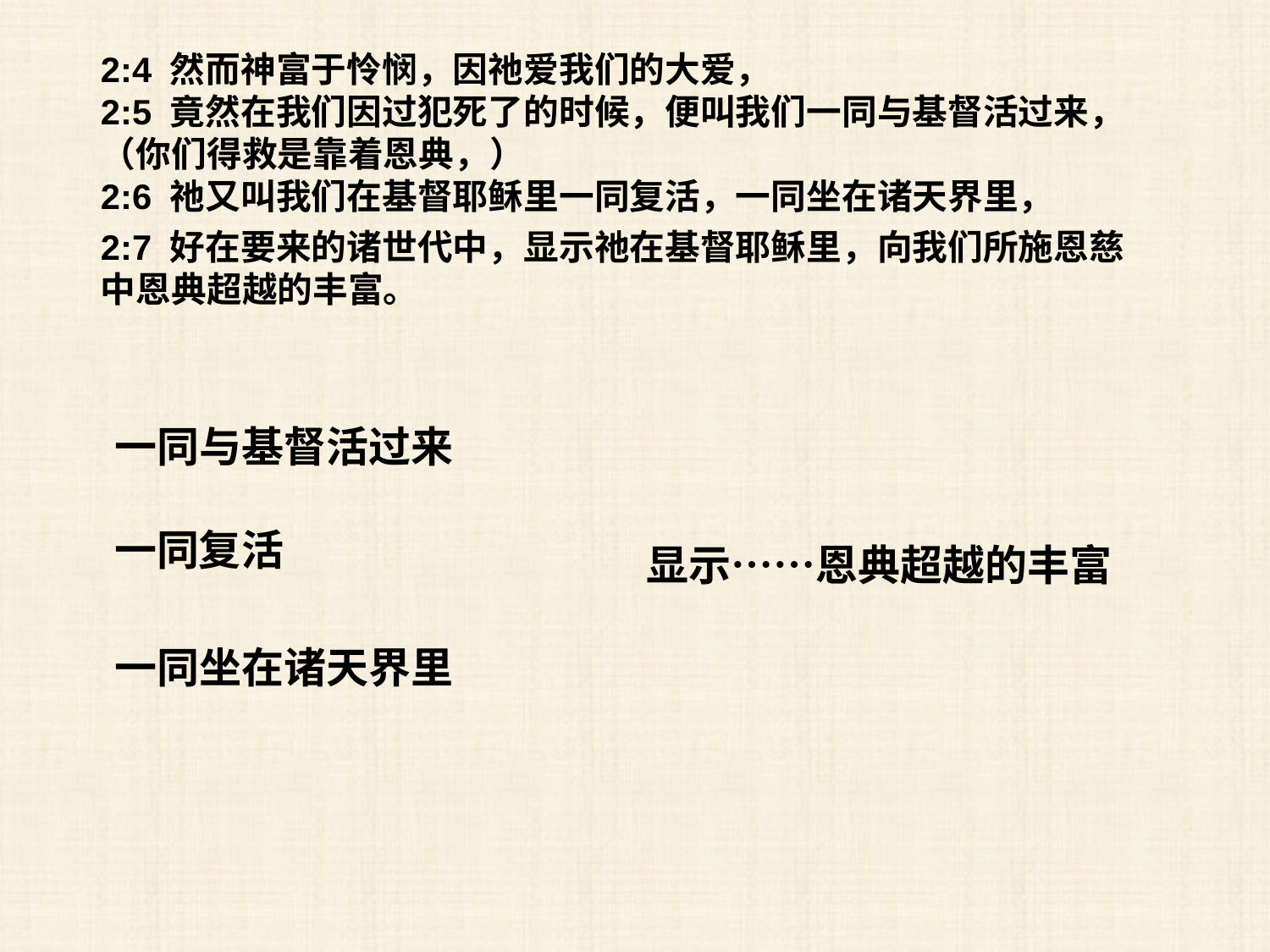

2:4 然而神富于怜悯，因祂爱我们的大爱，
2:5 竟然在我们因过犯死了的时候，便叫我们一同与基督活过来，（你们得救是靠着恩典，）
2:6 祂又叫我们在基督耶稣里一同复活，一同坐在诸天界里，
2:7 好在要来的诸世代中，显示祂在基督耶稣里，向我们所施恩慈中恩典超越的丰富。
一同与基督活过来
一同复活
显示……恩典超越的丰富

一同坐在诸天界里